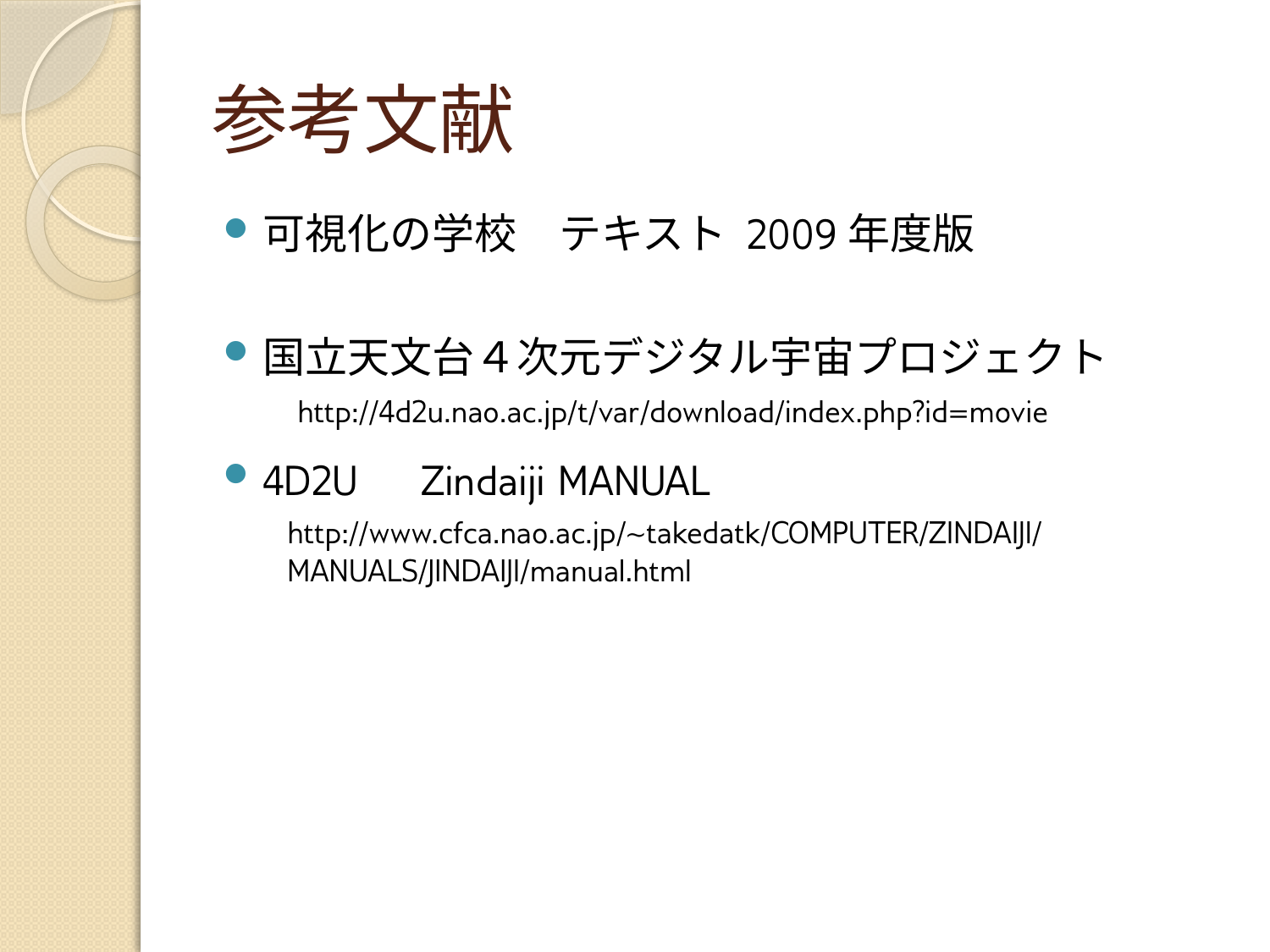

# 参考文献
可視化の学校　テキスト 2009年度版

国立天文台４次元デジタル宇宙プロジェクト

4D2U　Zindaiji MANUAL

http://4d2u.nao.ac.jp/t/var/download/index.php?id=movie
http://www.cfca.nao.ac.jp/~takedatk/COMPUTER/ZINDAIJI/MANUALS/JINDAIJI/manual.html